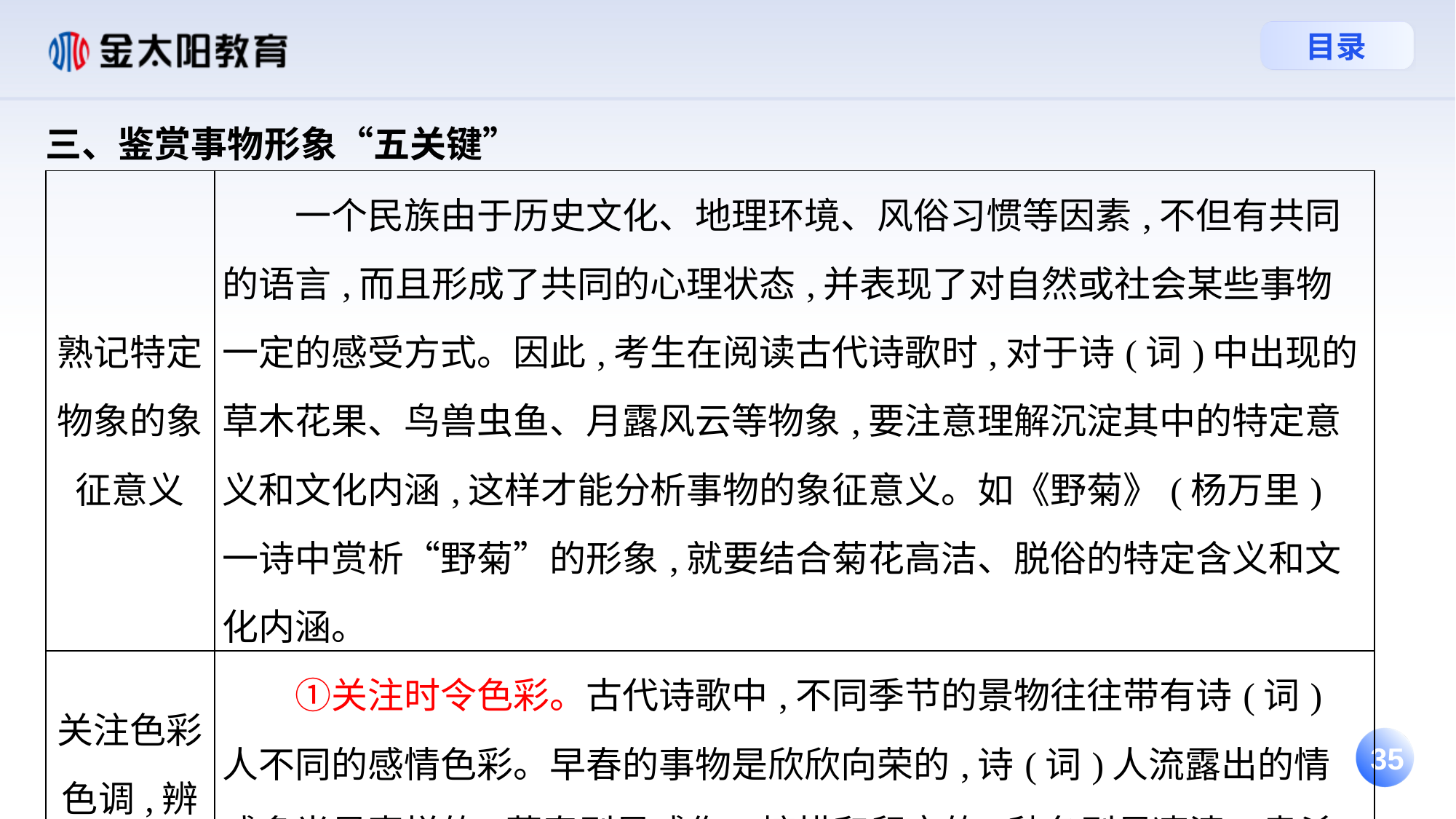

三、鉴赏事物形象“五关键”

| 熟记特定物象的象征意义 | 一个民族由于历史文化、地理环境、风俗习惯等因素,不但有共同的语言,而且形成了共同的心理状态,并表现了对自然或社会某些事物一定的感受方式。因此,考生在阅读古代诗歌时,对于诗(词)中出现的草木花果、鸟兽虫鱼、月露风云等物象,要注意理解沉淀其中的特定意义和文化内涵,这样才能分析事物的象征意义。如《野菊》(杨万里)一诗中赏析“野菊”的形象,就要结合菊花高洁、脱俗的特定含义和文化内涵。 |
| --- | --- |
| 关注色彩色调,辨析物象特征 | ①关注时令色彩。古代诗歌中,不同季节的景物往往带有诗(词)人不同的感情色彩。早春的事物是欣欣向荣的,诗(词)人流露出的情感多半是喜悦的;暮春则是感伤、惋惜和留恋的;秋冬则是凄清、肃杀和悲凉的。同时,把握诗歌的基调底色,捕捉形象的典型特征,找到景与情的结合点,有助于考生体味诗歌独特而深邃的意境。 |